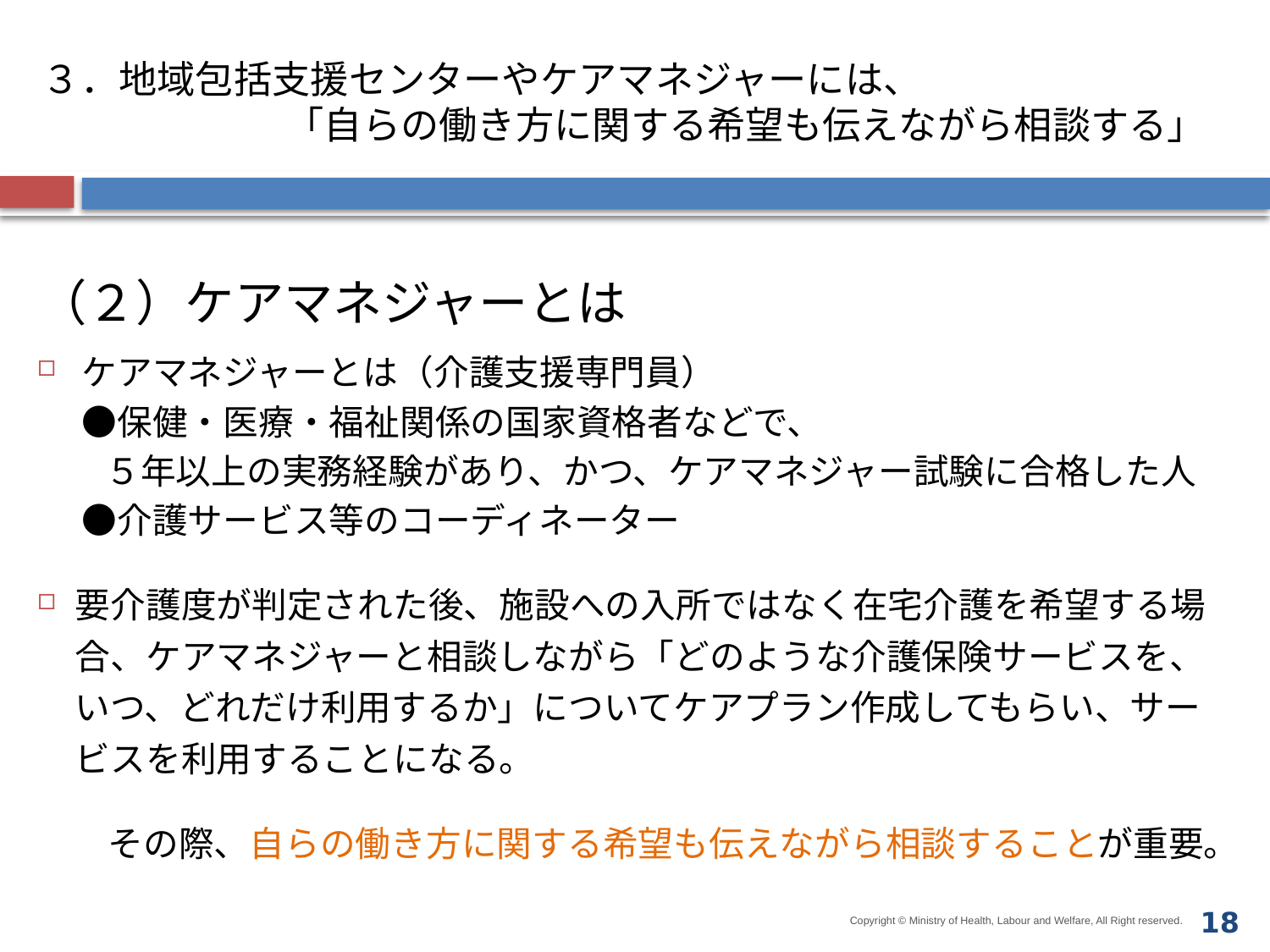

# ３．地域包括支援センターやケアマネジャーには、　　　　　　　　　　　　　　「自らの働き方に関する希望も伝えながら相談する」
（２）ケアマネジャーとは
ケアマネジャーとは（介護支援専門員）
●保健・医療・福祉関係の国家資格者などで、
   ５年以上の実務経験があり、かつ、ケアマネジャー試験に合格した人
●介護サービス等のコーディネーター
要介護度が判定された後、施設への入所ではなく在宅介護を希望する場合、ケアマネジャーと相談しながら「どのような介護保険サービスを、いつ、どれだけ利用するか」についてケアプラン作成してもらい、サービスを利用することになる。
　　その際、自らの働き方に関する希望も伝えながら相談することが重要。
18